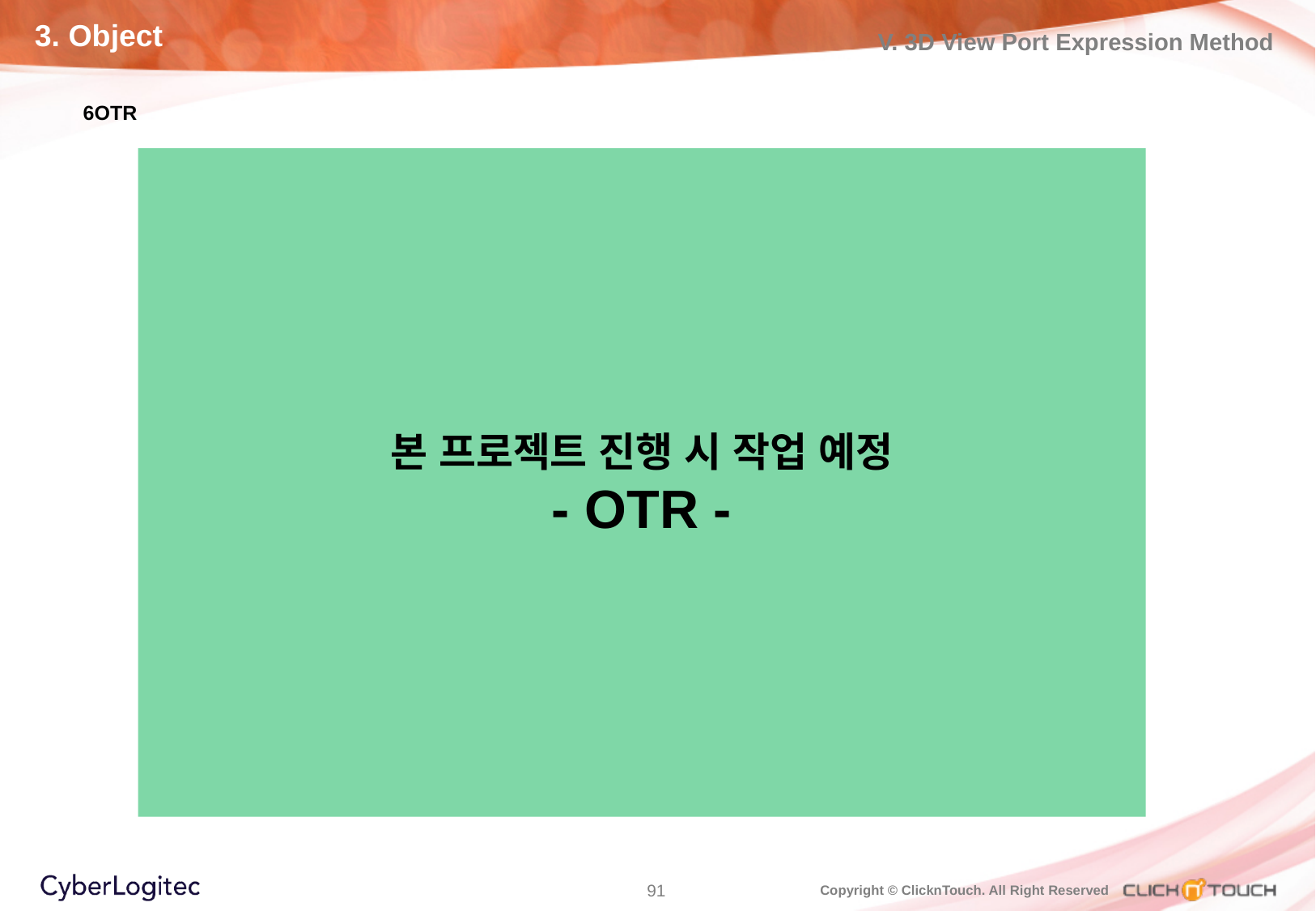

3. Object
V. 3D View Port Expression Method
6OTR
본 프로젝트 진행 시 작업 예정
- OTR -